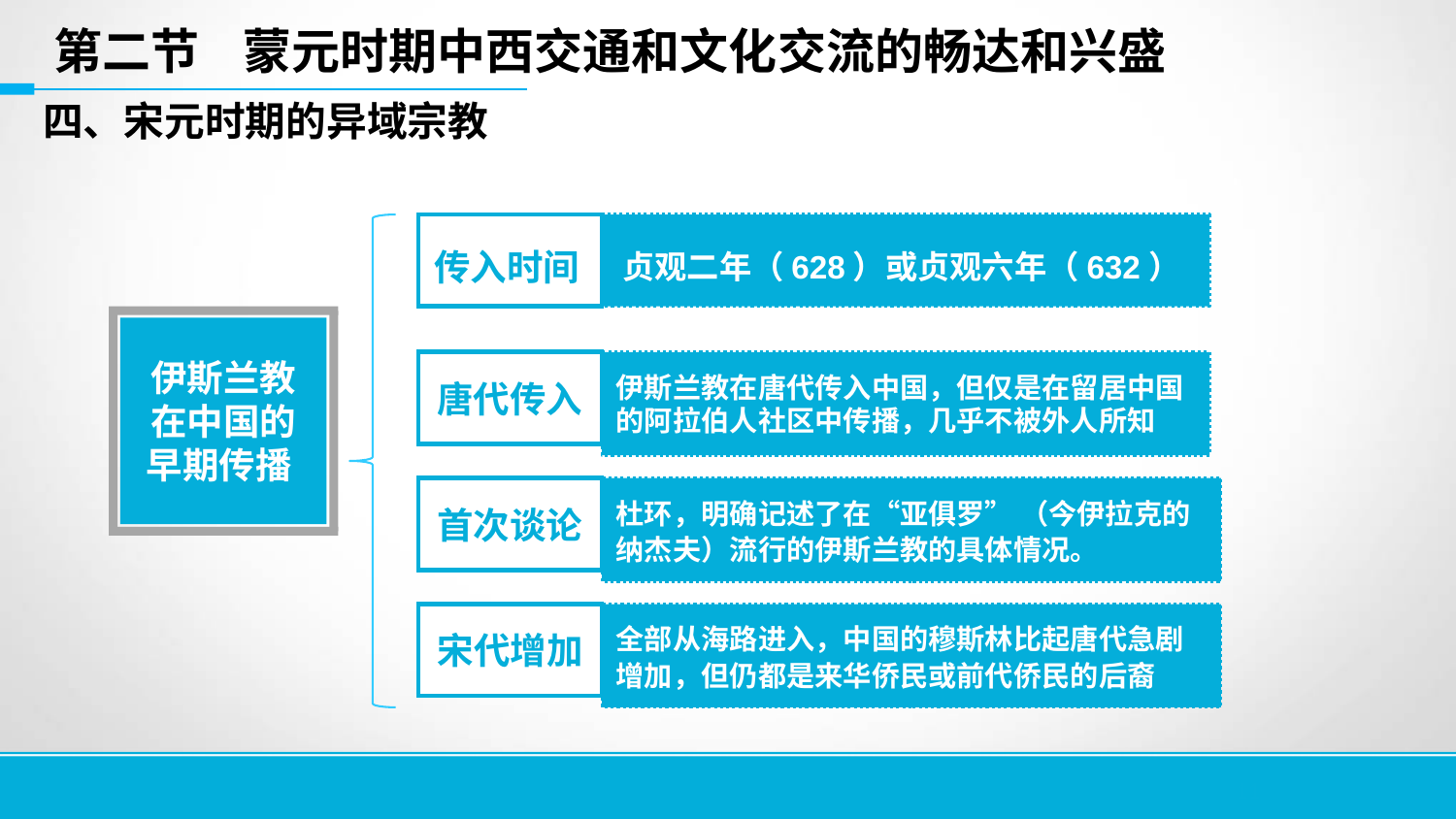

第二节    蒙元时期中西交通和文化交流的畅达和兴盛

四、宋元时期的异域宗教

贞观二年（628）或贞观六年（632）

传入时间

伊斯兰教在中国的早期传播
唐代传入
伊斯兰教在唐代传入中国，但仅是在留居中国的阿拉伯人社区中传播，几乎不被外人所知
首次谈论
杜环，明确记述了在“亚俱罗” （今伊拉克的纳杰夫）流行的伊斯兰教的具体情况。
宋代增加
全部从海路进入，中国的穆斯林比起唐代急剧增加，但仍都是来华侨民或前代侨民的后裔
11